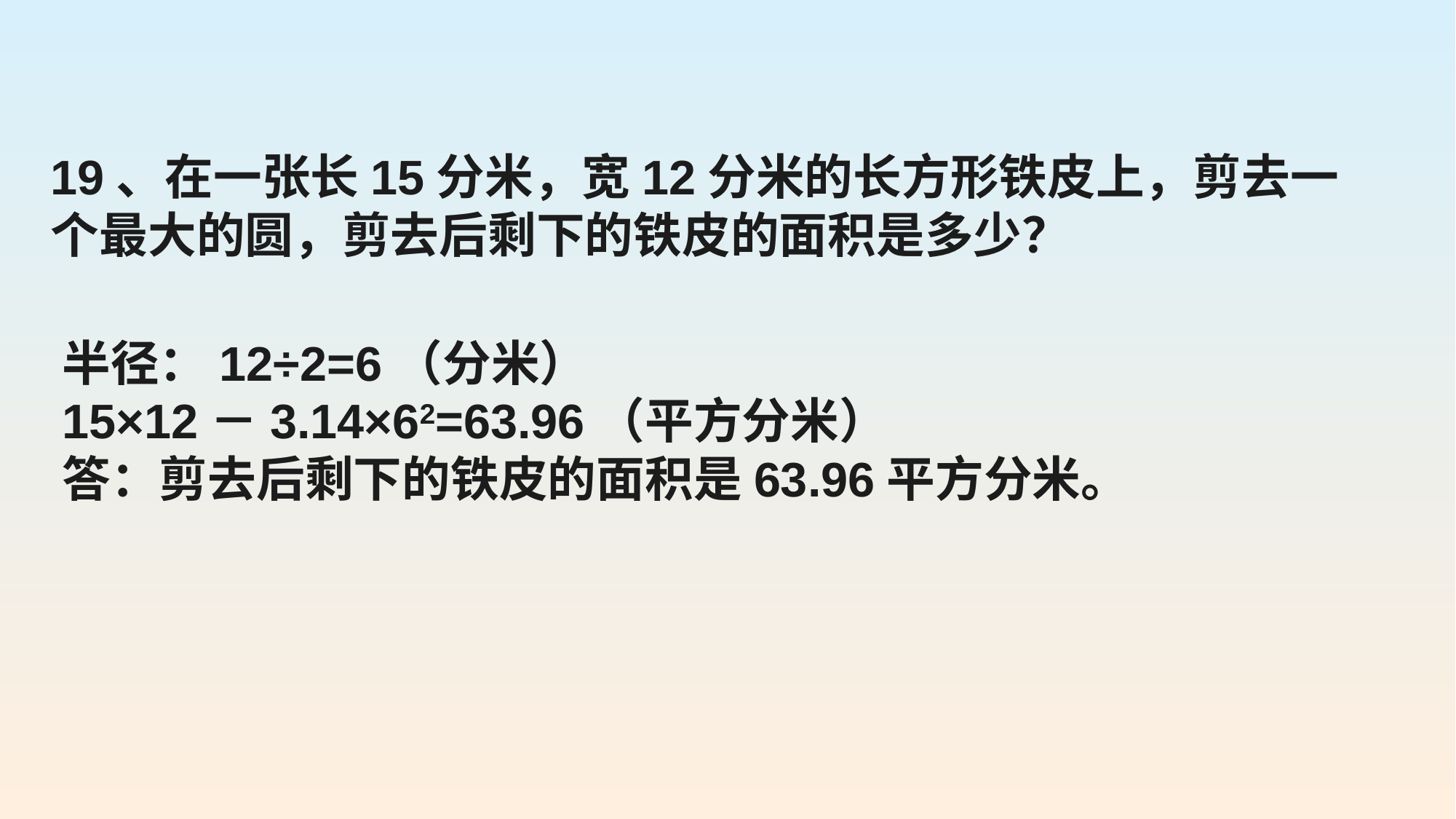

19、在一张长15分米，宽12分米的长方形铁皮上，剪去一个最大的圆，剪去后剩下的铁皮的面积是多少？
半径：12÷2=6（分米）
15×12－3.14×62=63.96（平方分米）
答：剪去后剩下的铁皮的面积是63.96平方分米。